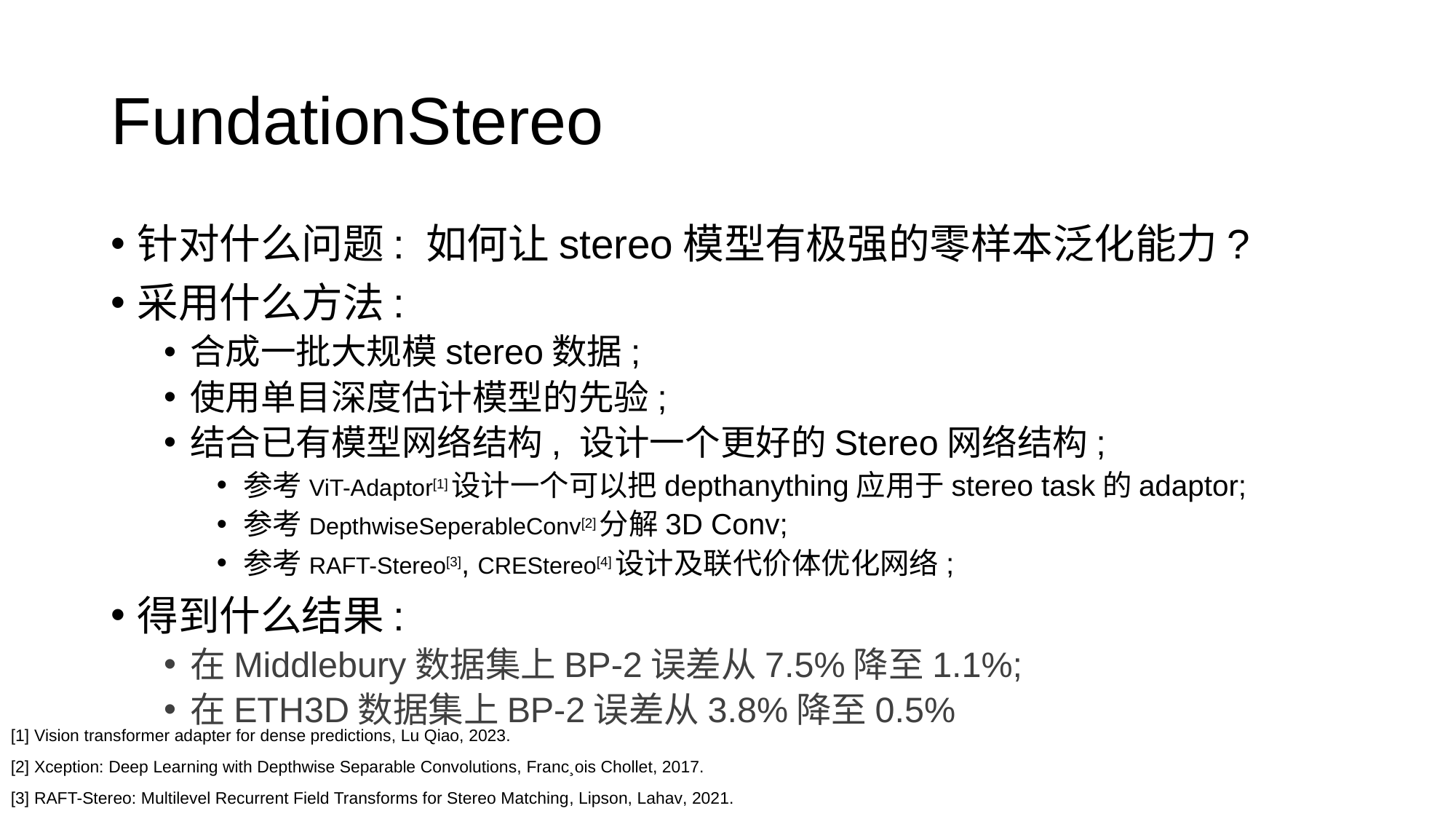

# FundationStereo
针对什么问题: 如何让stereo模型有极强的零样本泛化能力?
采用什么方法:
合成一批大规模stereo数据;
使用单目深度估计模型的先验;
结合已有模型网络结构, 设计一个更好的Stereo网络结构;
参考ViT-Adaptor[1]设计一个可以把depthanything应用于stereo task的adaptor;
参考DepthwiseSeperableConv[2]分解3D Conv;
参考RAFT-Stereo[3], CREStereo[4]设计及联代价体优化网络;
得到什么结果:
在Middlebury数据集上BP-2误差从7.5%降至1.1%;
在ETH3D数据集上BP-2误差从3.8%降至0.5%
[1] Vision transformer adapter for dense predictions, Lu Qiao, 2023.
[2] Xception: Deep Learning with Depthwise Separable Convolutions, Franc¸ois Chollet, 2017.
[3] RAFT-Stereo: Multilevel Recurrent Field Transforms for Stereo Matching, Lipson, Lahav, 2021.